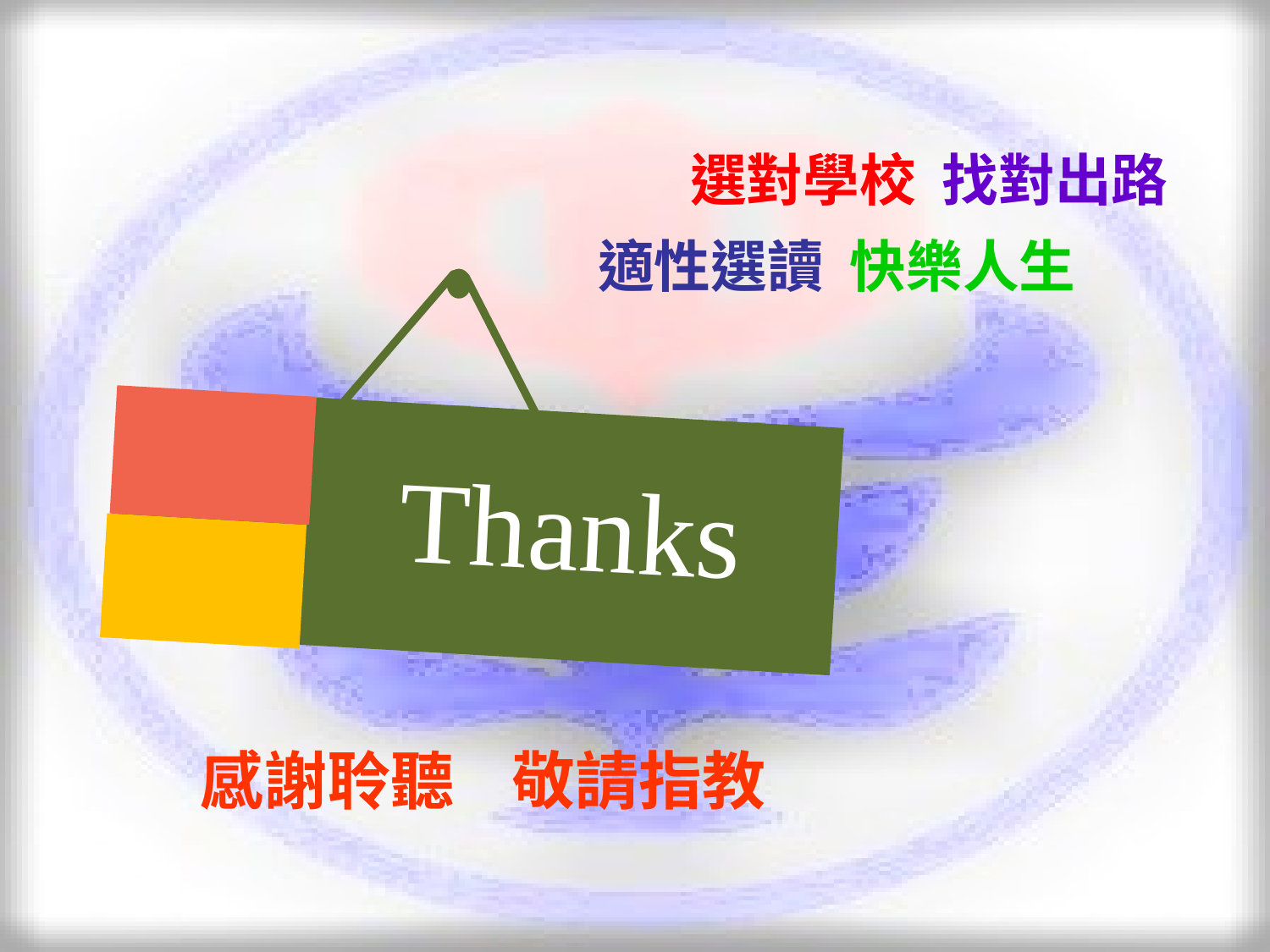

選對學校  找對出路
適性選讀  快樂人生

Thanks
感謝聆聽    敬請指教